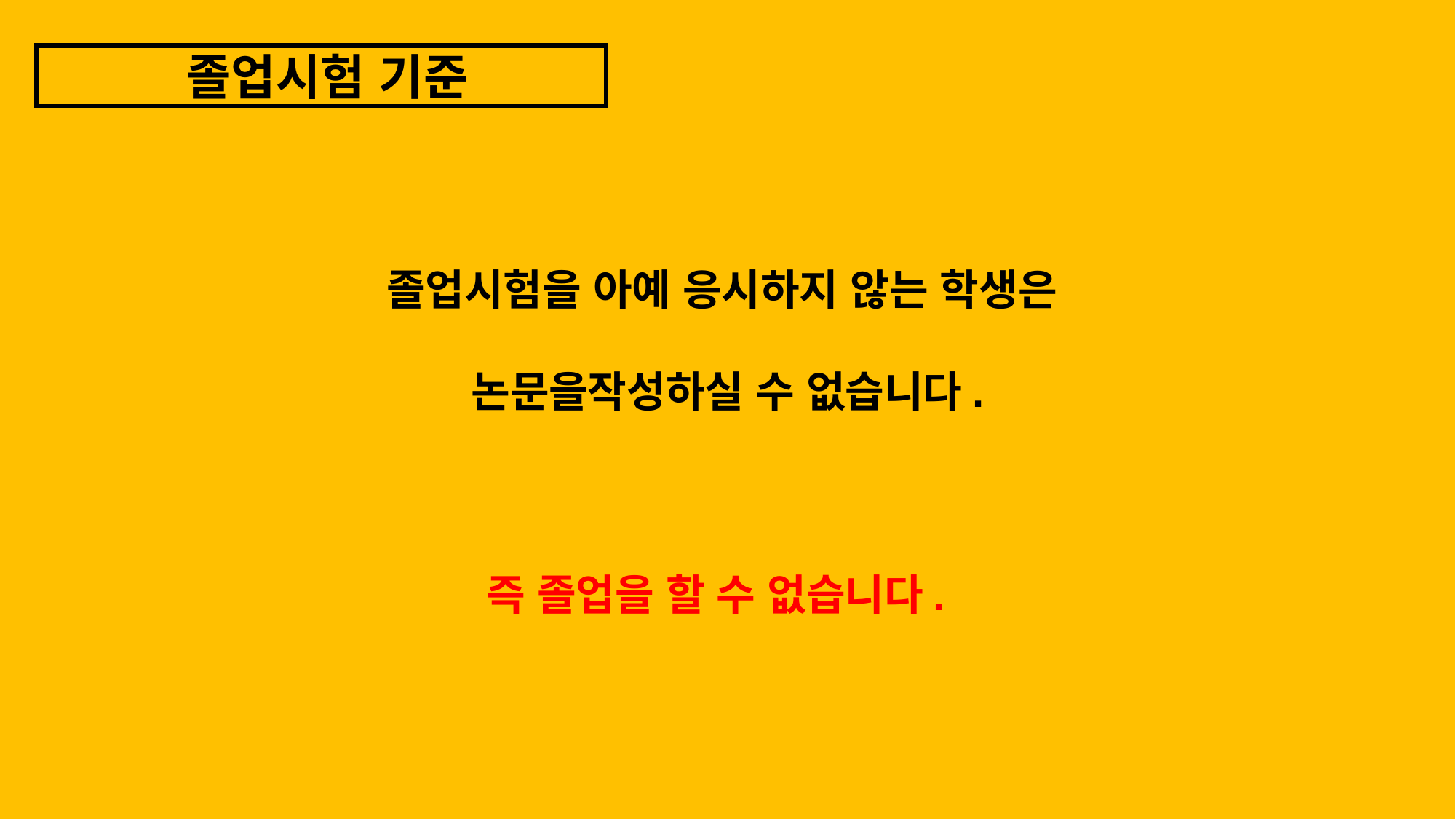

졸업시험 기준
졸업시험을 아예 응시하지 않는 학생은
논문을작성하실 수 없습니다.
즉 졸업을 할 수 없습니다.